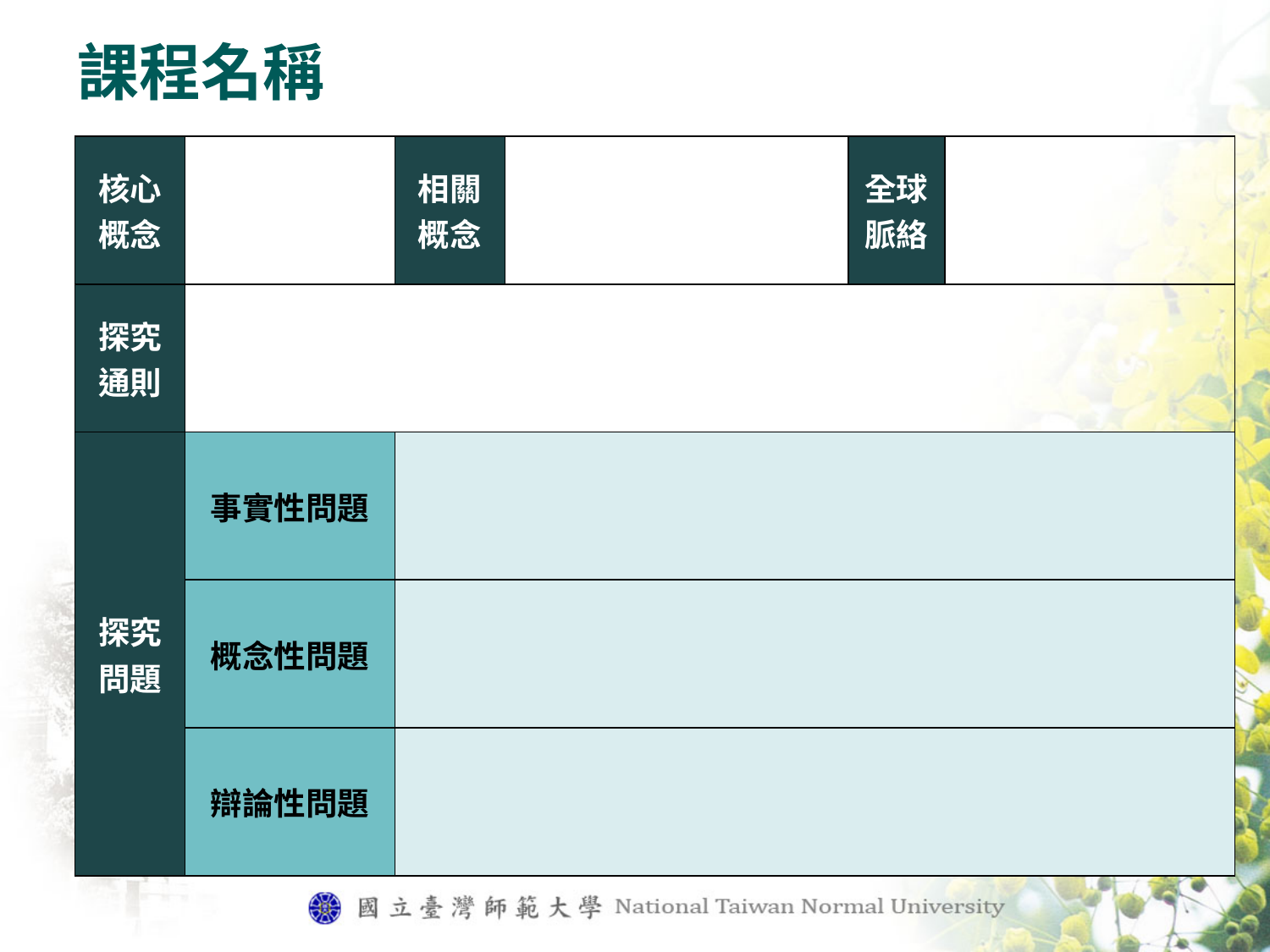

# 課程名稱
| 核心概念 |  | 相關概念 |  | 全球脈絡 |  |
| --- | --- | --- | --- | --- | --- |
| 探究通則 |  |  |  |  |  |
| 探究問題 | 事實性問題 |  |  |  |  |
|  | 概念性問題 |  |  |  |  |
|  | 辯論性問題 |  |  |  |  |